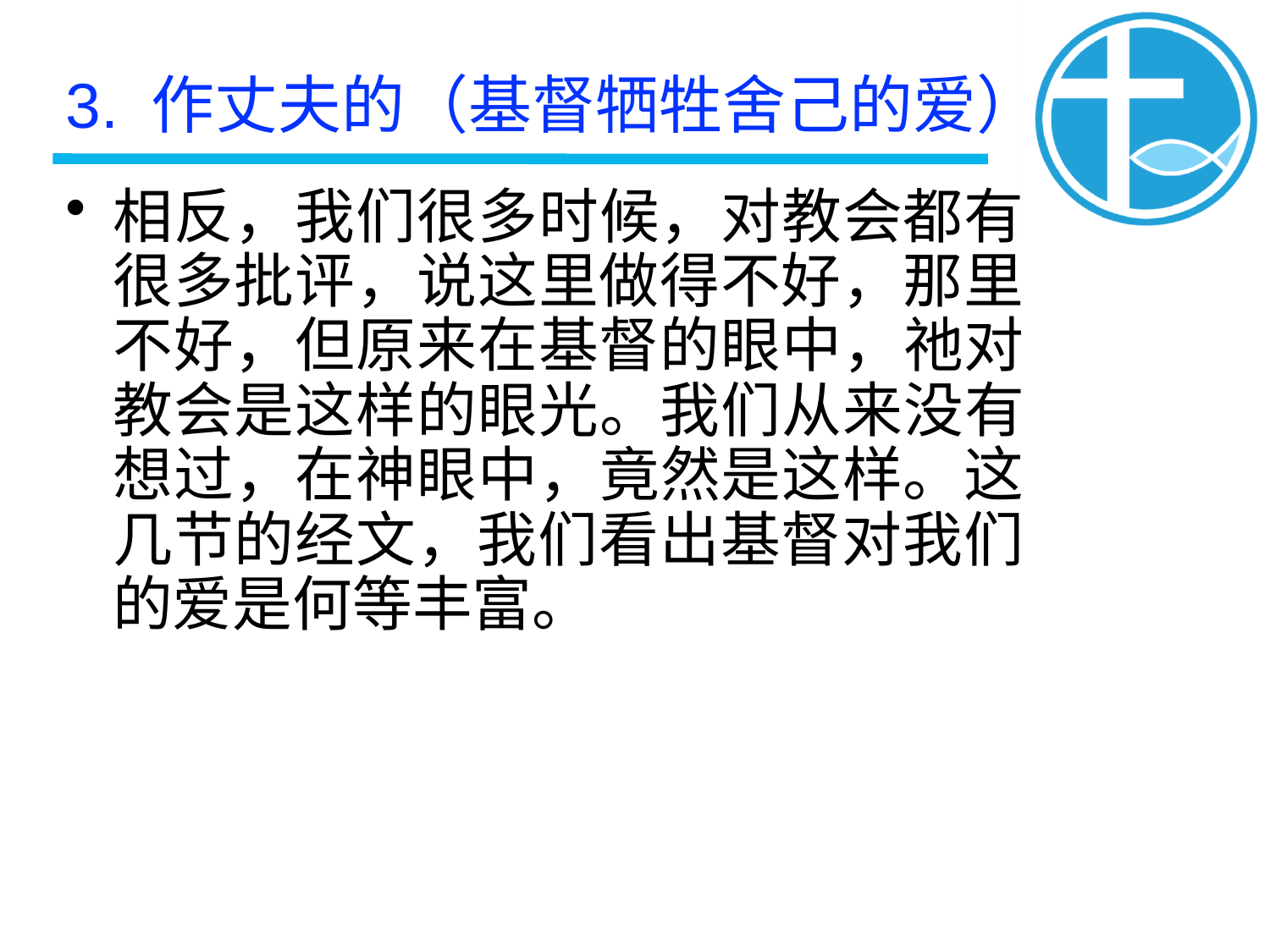

3. 作丈夫的（基督牺牲舍己的爱）
相反，我们很多时候，对教会都有很多批评，说这里做得不好，那里不好，但原来在基督的眼中，祂对教会是这样的眼光。我们从来没有想过，在神眼中，竟然是这样。这几节的经文，我们看出基督对我们的爱是何等丰富。